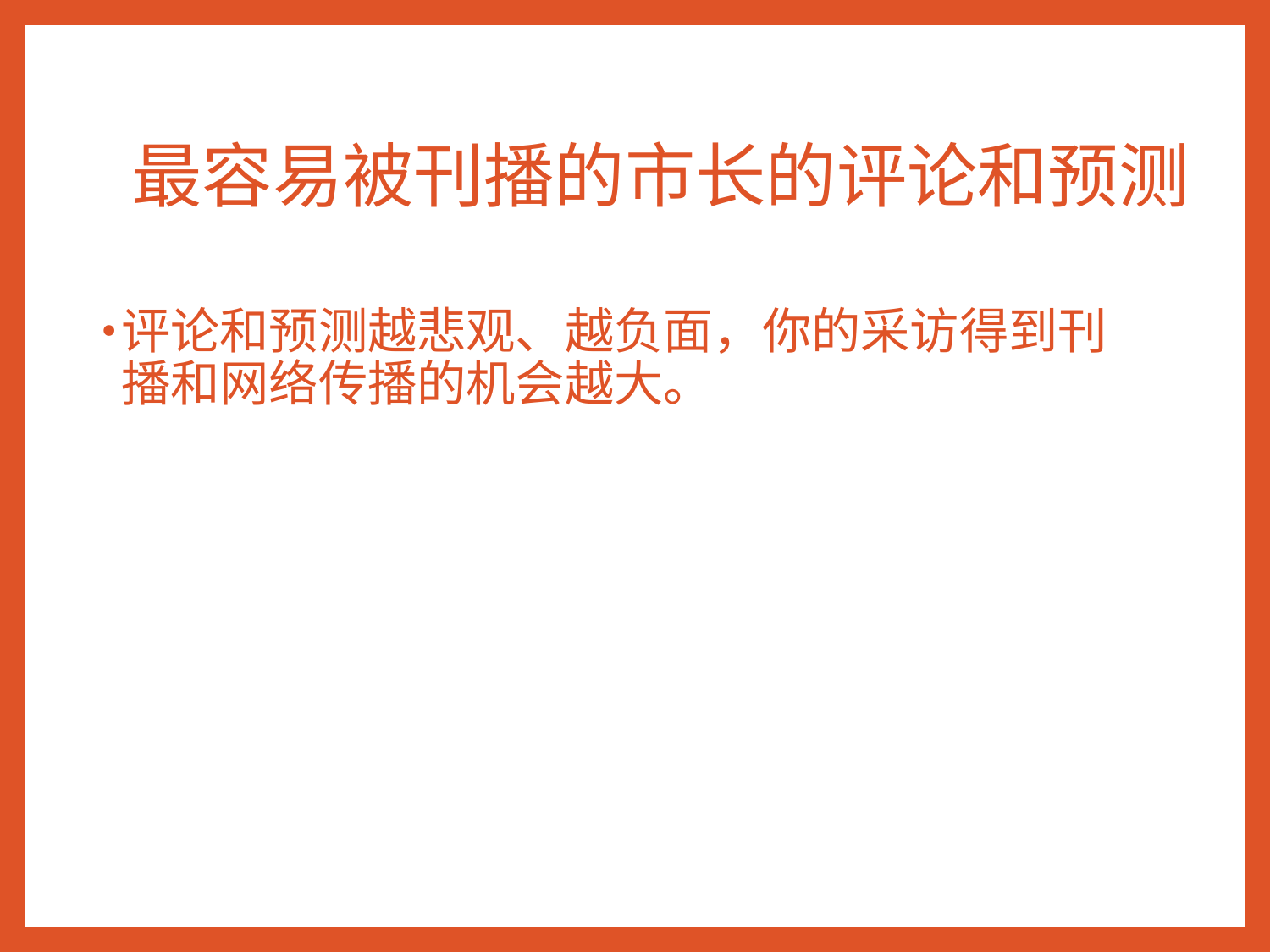

# 最容易被刊播的市长的评论和预测
评论和预测越悲观、越负面，你的采访得到刊播和网络传播的机会越大。